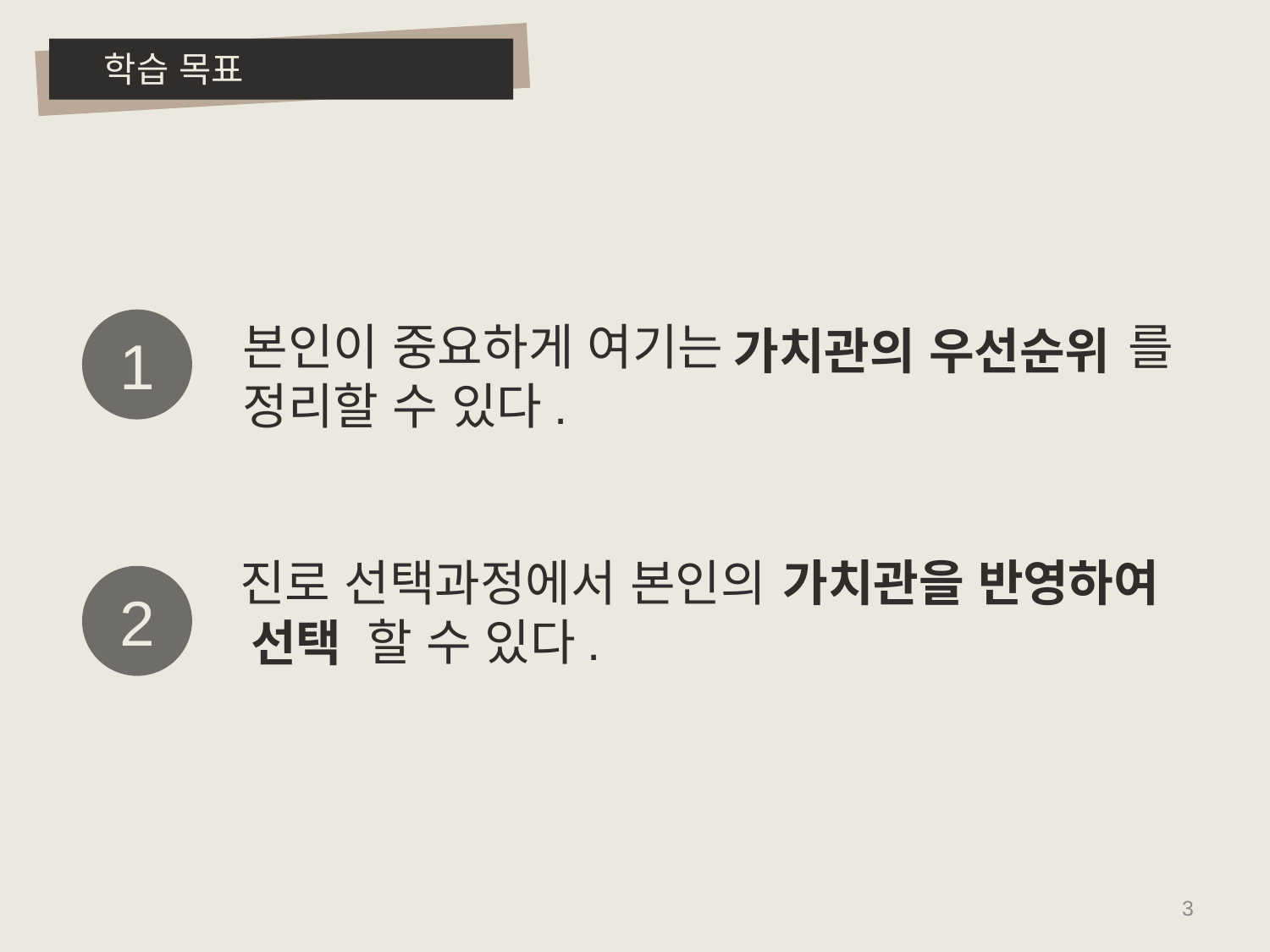

학습 목표
1
본인이 중요하게 여기는 			         를
정리할 수 있다.
가치관의 우선순위
진로 선택과정에서 본인의
	할 수 있다.
가치관을 반영하여
2
선택
3